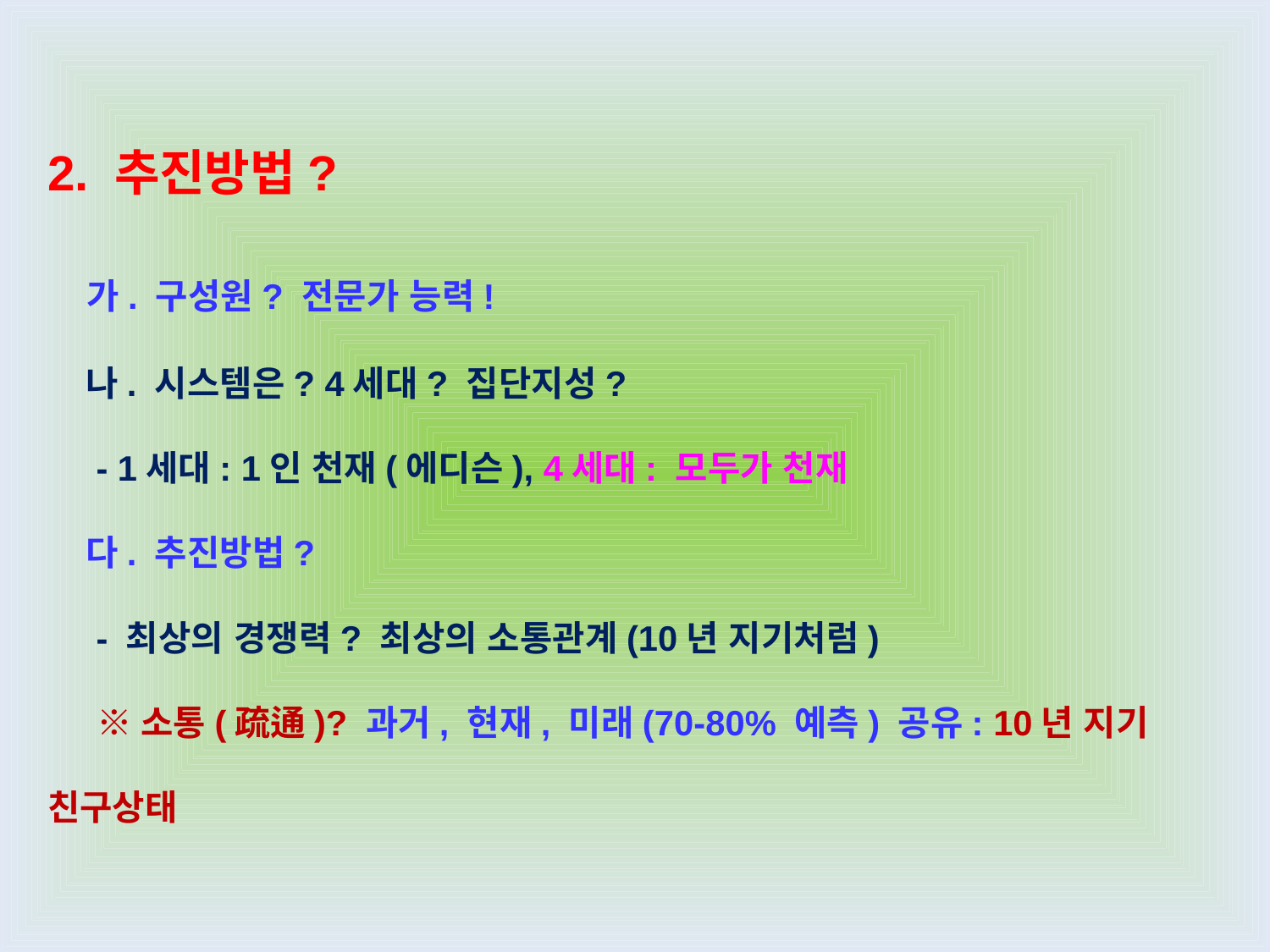

2. 추진방법?
  가. 구성원? 전문가 능력!
   나. 시스템은? 4세대? 집단지성?
     - 1세대: 1인 천재(에디슨), 4세대: 모두가 천재
   다. 추진방법?
     - 최상의 경쟁력? 최상의 소통관계(10년 지기처럼)
     ※소통(疏通)? 과거, 현재, 미래(70-80% 예측) 공유: 10년 지기 친구상태